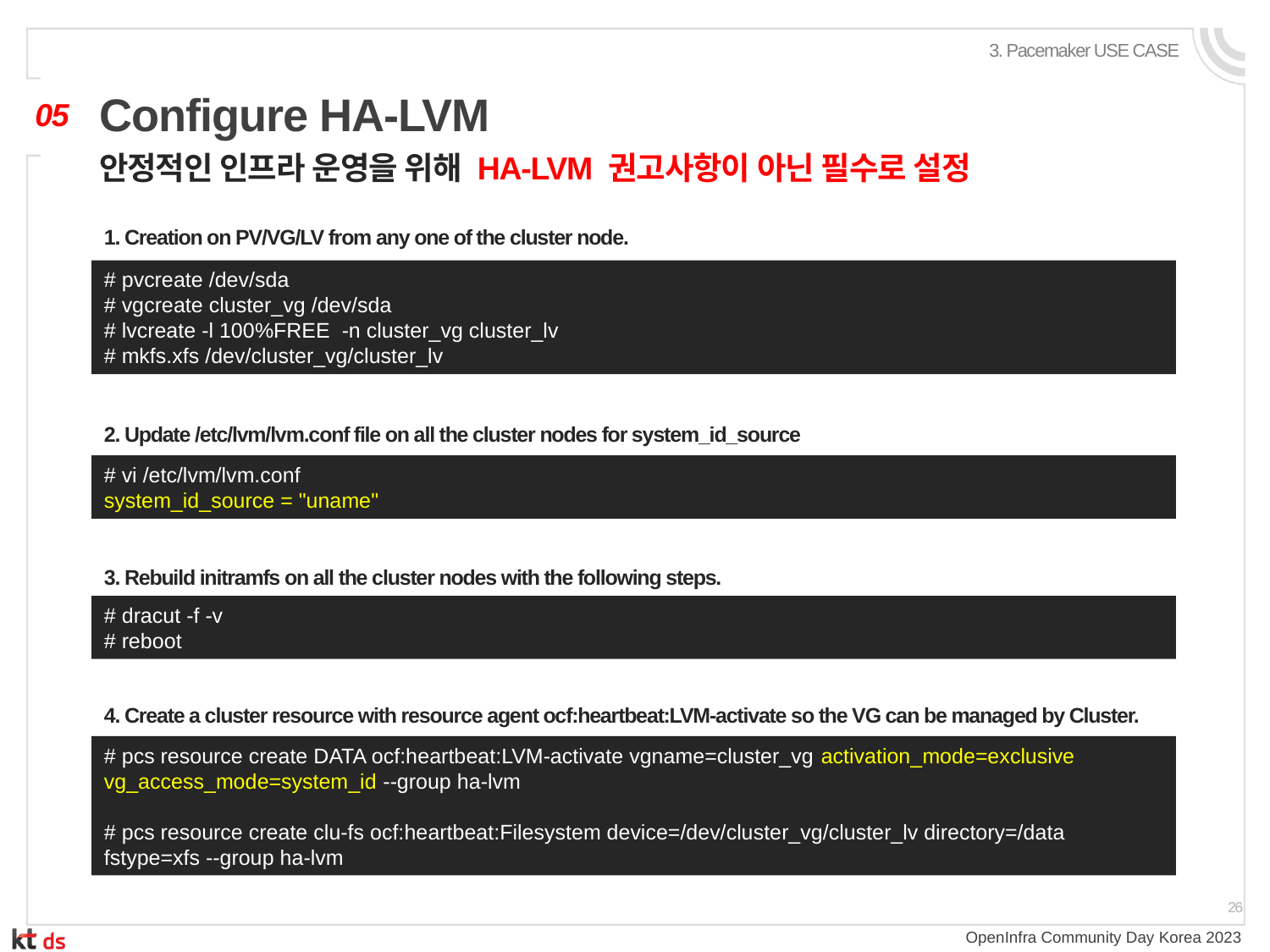

3. Pacemaker USE CASE
# Configure HA-LVM
05
안정적인 인프라 운영을 위해 HA-LVM 권고사항이 아닌 필수로 설정
1. Creation on PV/VG/LV from any one of the cluster node.
# pvcreate /dev/sda
# vgcreate cluster_vg /dev/sda
# lvcreate -l 100%FREE  -n cluster_vg cluster_lv
# mkfs.xfs /dev/cluster_vg/cluster_lv
2. Update /etc/lvm/lvm.conf file on all the cluster nodes for system_id_source
# vi /etc/lvm/lvm.conf
system_id_source = "uname"
3. Rebuild initramfs on all the cluster nodes with the following steps.
# dracut -f -v
# reboot
4. Create a cluster resource with resource agent ocf:heartbeat:LVM-activate so the VG can be managed by Cluster.
# pcs resource create DATA ocf:heartbeat:LVM-activate vgname=cluster_vg activation_mode=exclusive vg_access_mode=system_id --group ha-lvm

# pcs resource create clu-fs ocf:heartbeat:Filesystem device=/dev/cluster_vg/cluster_lv directory=/data fstype=xfs --group ha-lvm